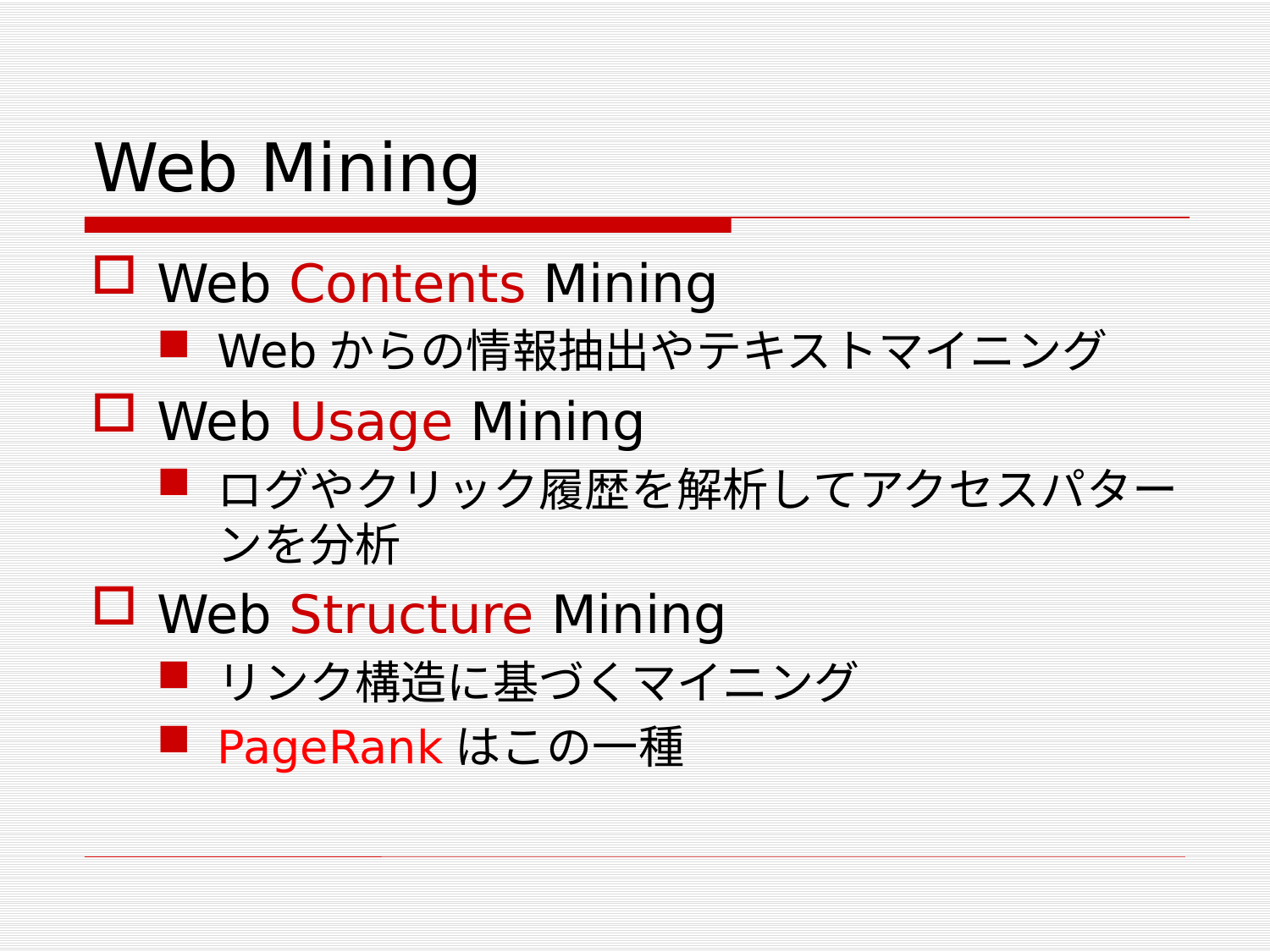

# Web Mining
Web Contents Mining
Webからの情報抽出やテキストマイニング
Web Usage Mining
ログやクリック履歴を解析してアクセスパターンを分析
Web Structure Mining
リンク構造に基づくマイニング
PageRankはこの一種